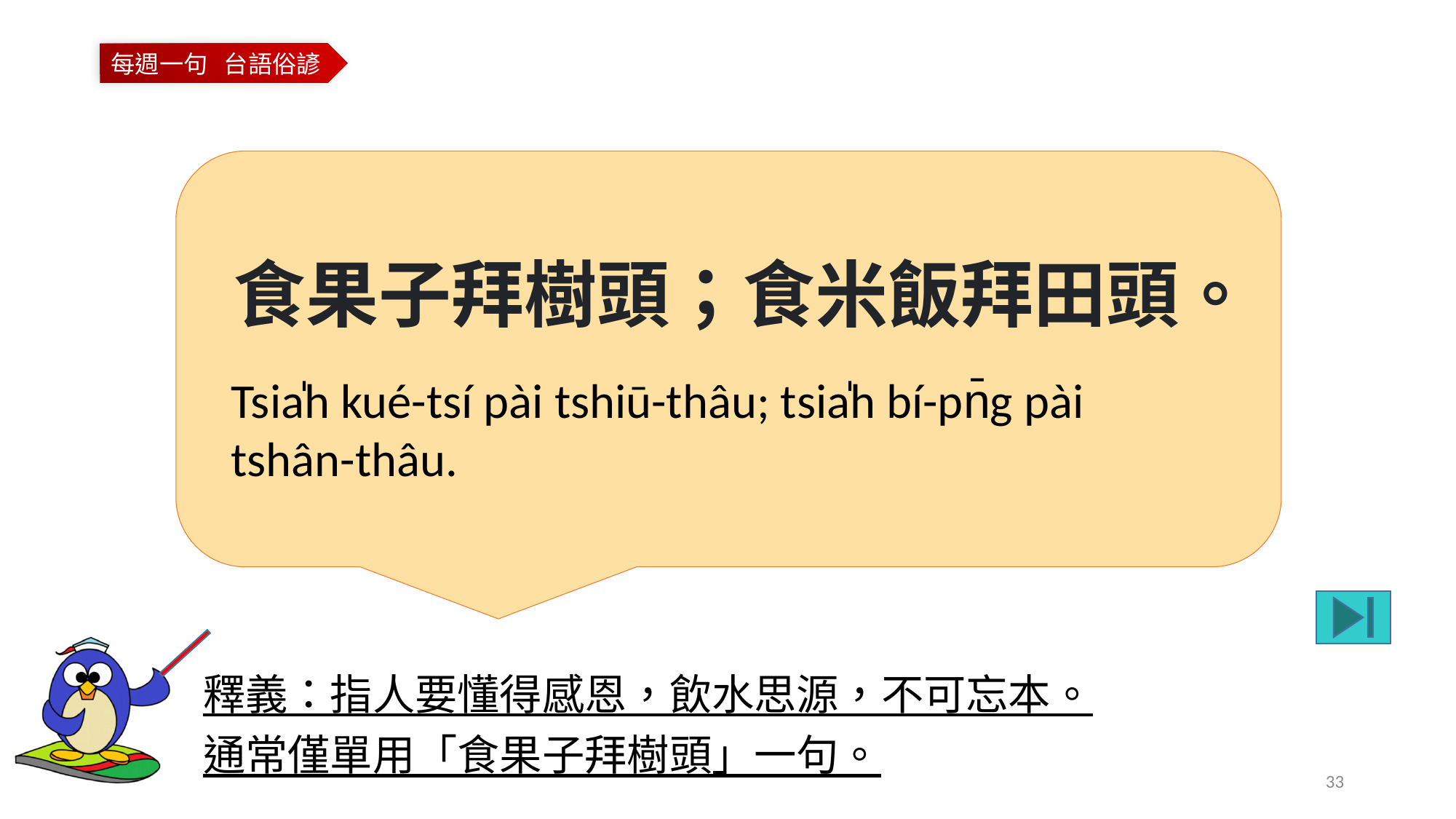

食果子拜樹頭；食米飯拜田頭。
Tsia̍h kué-tsí pài tshiū-thâu; tsia̍h bí-pn̄g pài
tshân-thâu.

釋義：指人要懂得感恩，飲水思源，不可忘本。
通常僅單用「食果子拜樹頭」一句。
33